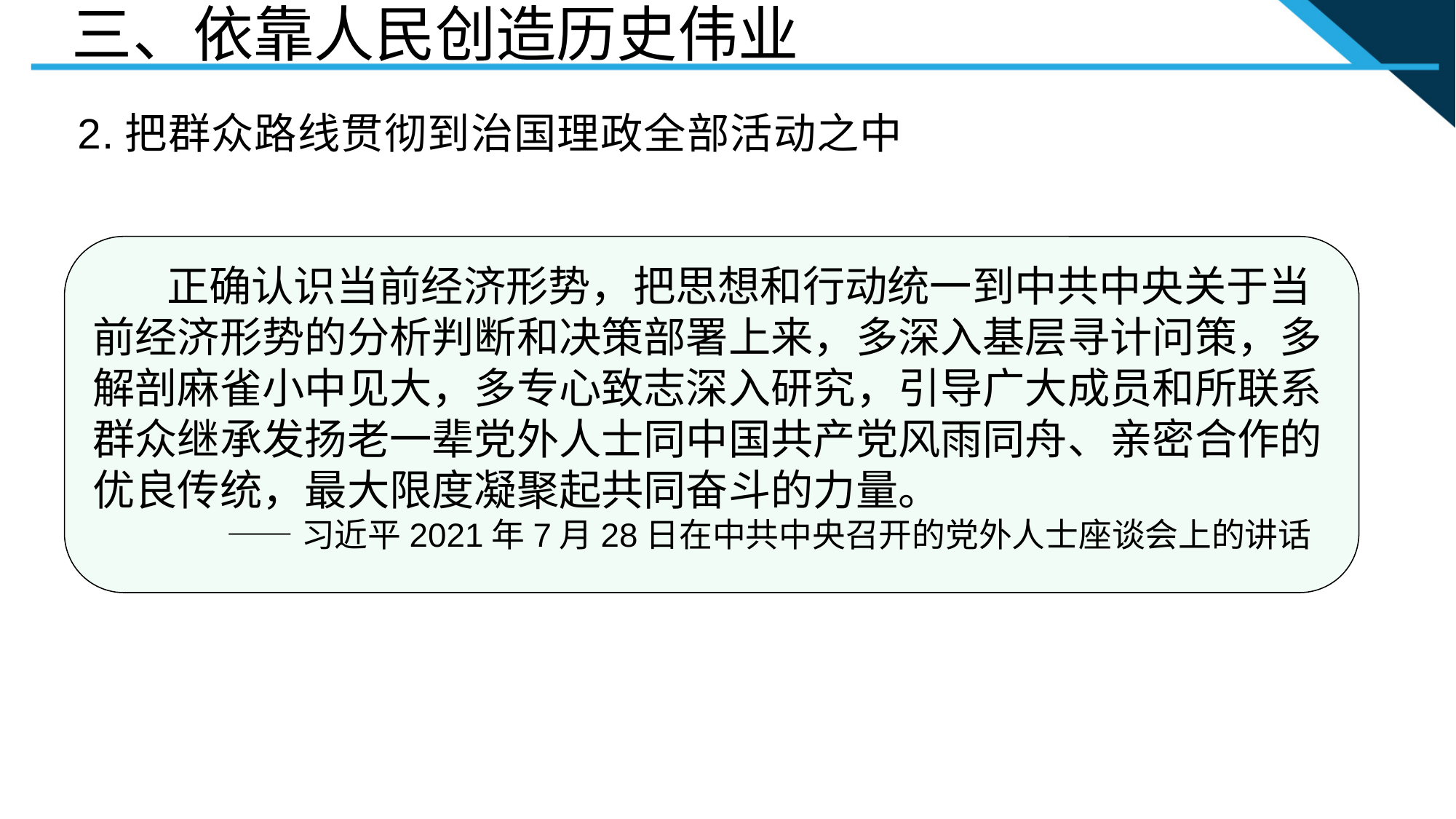

三、依靠人民创造历史伟业
    2.把群众路线贯彻到治国理政全部活动之中
        正确认识当前经济形势，把思想和行动统一到中共中央关于当前经济形势的分析判断和决策部署上来，多深入基层寻计问策，多解剖麻雀小中见大，多专心致志深入研究，引导广大成员和所联系群众继承发扬老一辈党外人士同中国共产党风雨同舟、亲密合作的优良传统，最大限度凝聚起共同奋斗的力量。
                  ——习近平2021年7月28日在中共中央召开的党外人士座谈会上的讲话